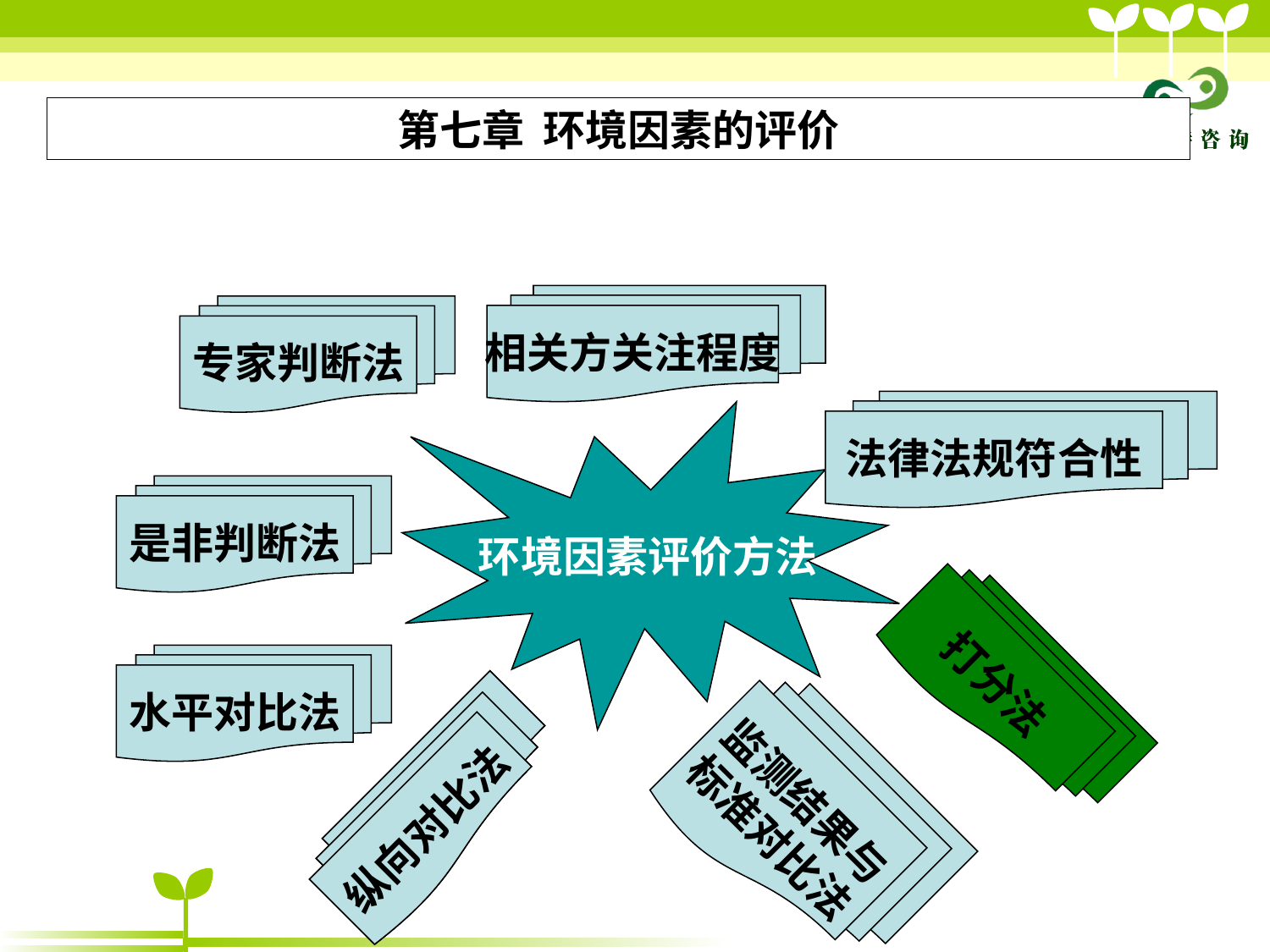

# 第七章  环境因素的评价
相关方关注程度
专家判断法
法律法规符合性
环境因素评价方法
是非判断法
打分法
水平对比法
监测结果与
标准对比法
纵向对比法
纵向对比法